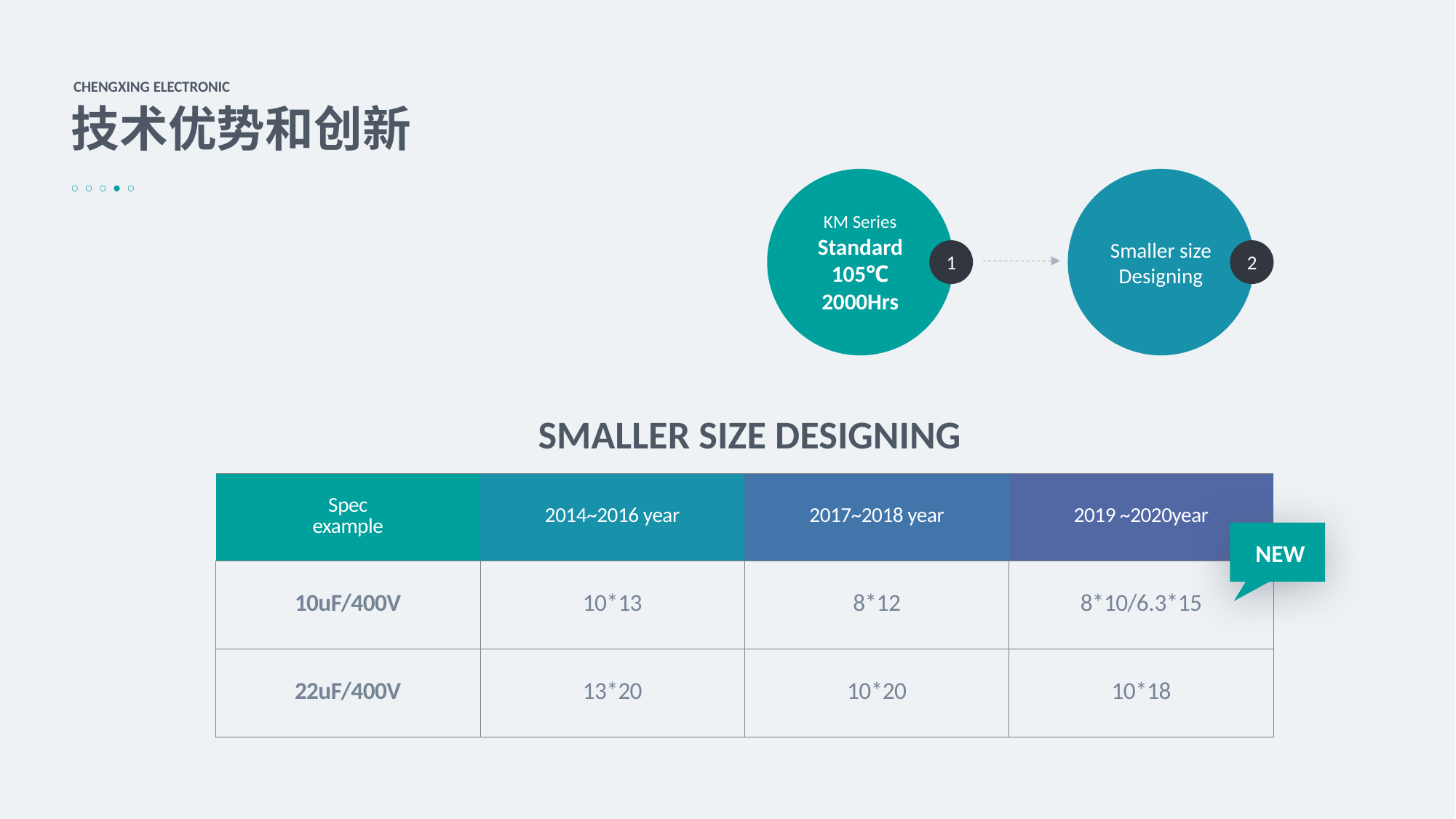

CHENGXING ELECTRONIC
技术优势和创新
KM Series
Standard 105℃ 2000Hrs
Smaller size Designing

1
2
SMALLER SIZE DESIGNING
| Spec example | 2014~2016 year | 2017~2018 year | 2019 ~2020year |
| --- | --- | --- | --- |
| 10uF/400V | 10\*13 | 8\*12 | 8\*10/6.3\*15 |
| 22uF/400V | 13\*20 | 10\*20 | 10\*18 |

NEW